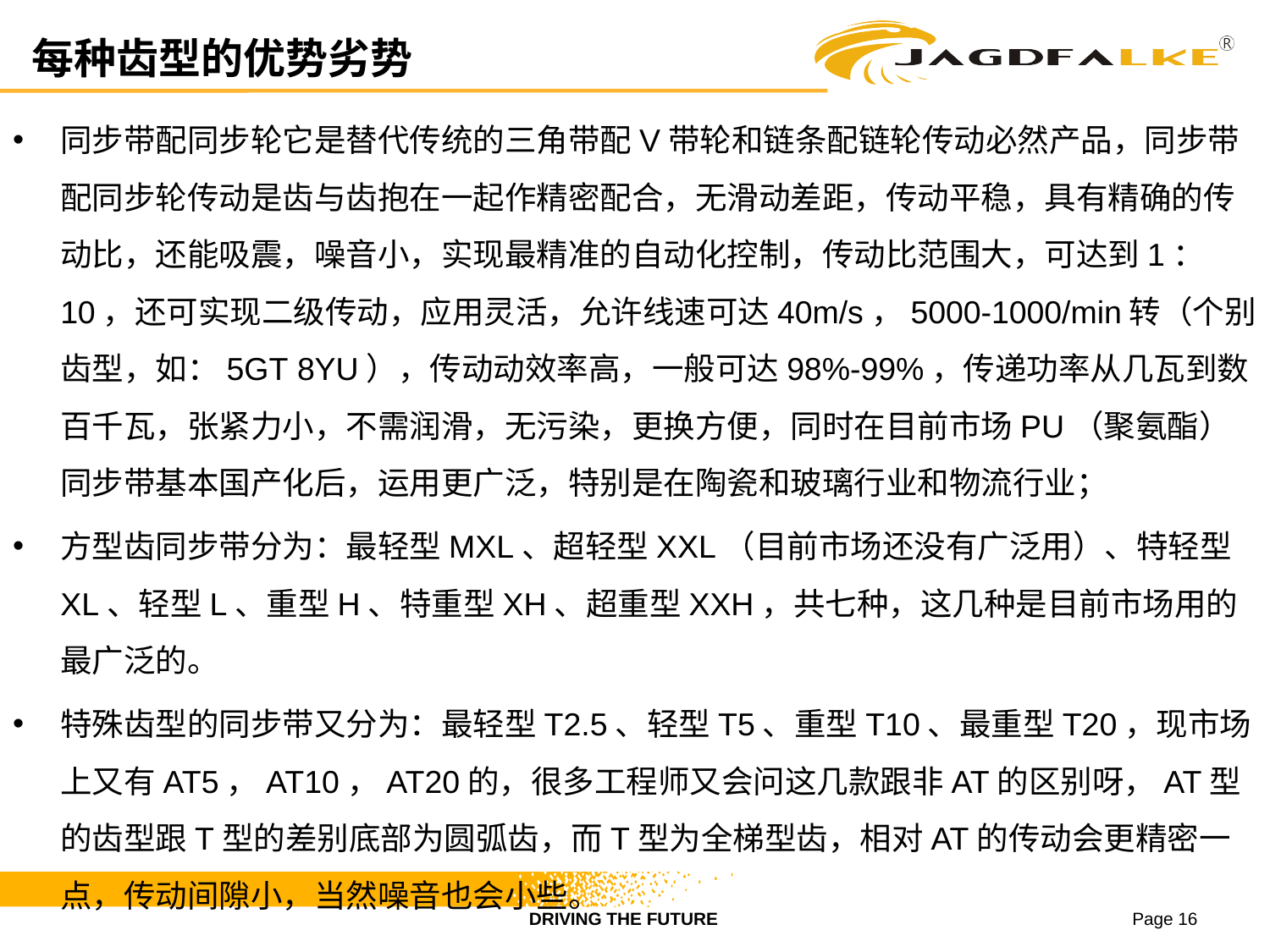

同步带配同步轮它是替代传统的三角带配V带轮和链条配链轮传动必然产品，同步带配同步轮传动是齿与齿抱在一起作精密配合，无滑动差距，传动平稳，具有精确的传动比，还能吸震，噪音小，实现最精准的自动化控制，传动比范围大，可达到1：10，还可实现二级传动，应用灵活，允许线速可达40m/s，5000-1000/min转（个别齿型，如：5GT 8YU），传动动效率高，一般可达98%-99%，传递功率从几瓦到数百千瓦，张紧力小，不需润滑，无污染，更换方便，同时在目前市场PU（聚氨酯）同步带基本国产化后，运用更广泛，特别是在陶瓷和玻璃行业和物流行业；
方型齿同步带分为：最轻型MXL、超轻型XXL（目前市场还没有广泛用）、特轻型XL、轻型L、重型H、特重型XH、超重型XXH，共七种，这几种是目前市场用的最广泛的。
特殊齿型的同步带又分为：最轻型T2.5、轻型T5、重型T10、最重型T20，现市场上又有AT5，AT10，AT20的，很多工程师又会问这几款跟非AT的区别呀，AT型的齿型跟T型的差别底部为圆弧齿，而T型为全梯型齿，相对AT的传动会更精密一点，传动间隙小，当然噪音也会小些。
每种齿型的优势劣势
DRIVING THE FUTURE
Page 16